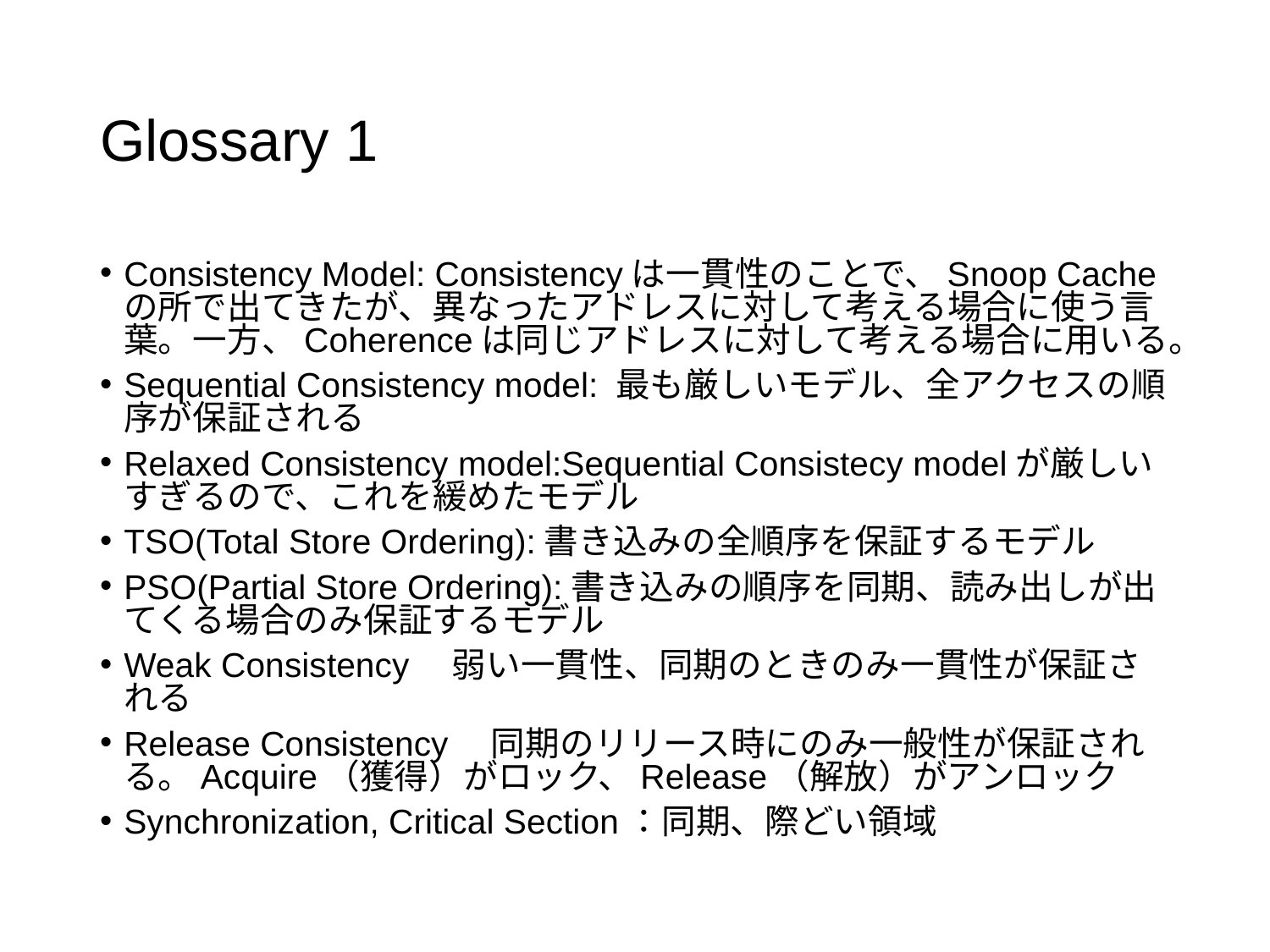

# Glossary 1
Consistency Model: Consistencyは一貫性のことで、Snoop Cacheの所で出てきたが、異なったアドレスに対して考える場合に使う言葉。一方、Coherenceは同じアドレスに対して考える場合に用いる。
Sequential Consistency model: 最も厳しいモデル、全アクセスの順序が保証される
Relaxed Consistency model:Sequential Consistecy modelが厳しいすぎるので、これを緩めたモデル
TSO(Total Store Ordering):書き込みの全順序を保証するモデル
PSO(Partial Store Ordering):書き込みの順序を同期、読み出しが出てくる場合のみ保証するモデル
Weak Consistency　弱い一貫性、同期のときのみ一貫性が保証される
Release Consistency　同期のリリース時にのみ一般性が保証される。Acquire（獲得）がロック、Release（解放）がアンロック
Synchronization, Critical Section：同期、際どい領域